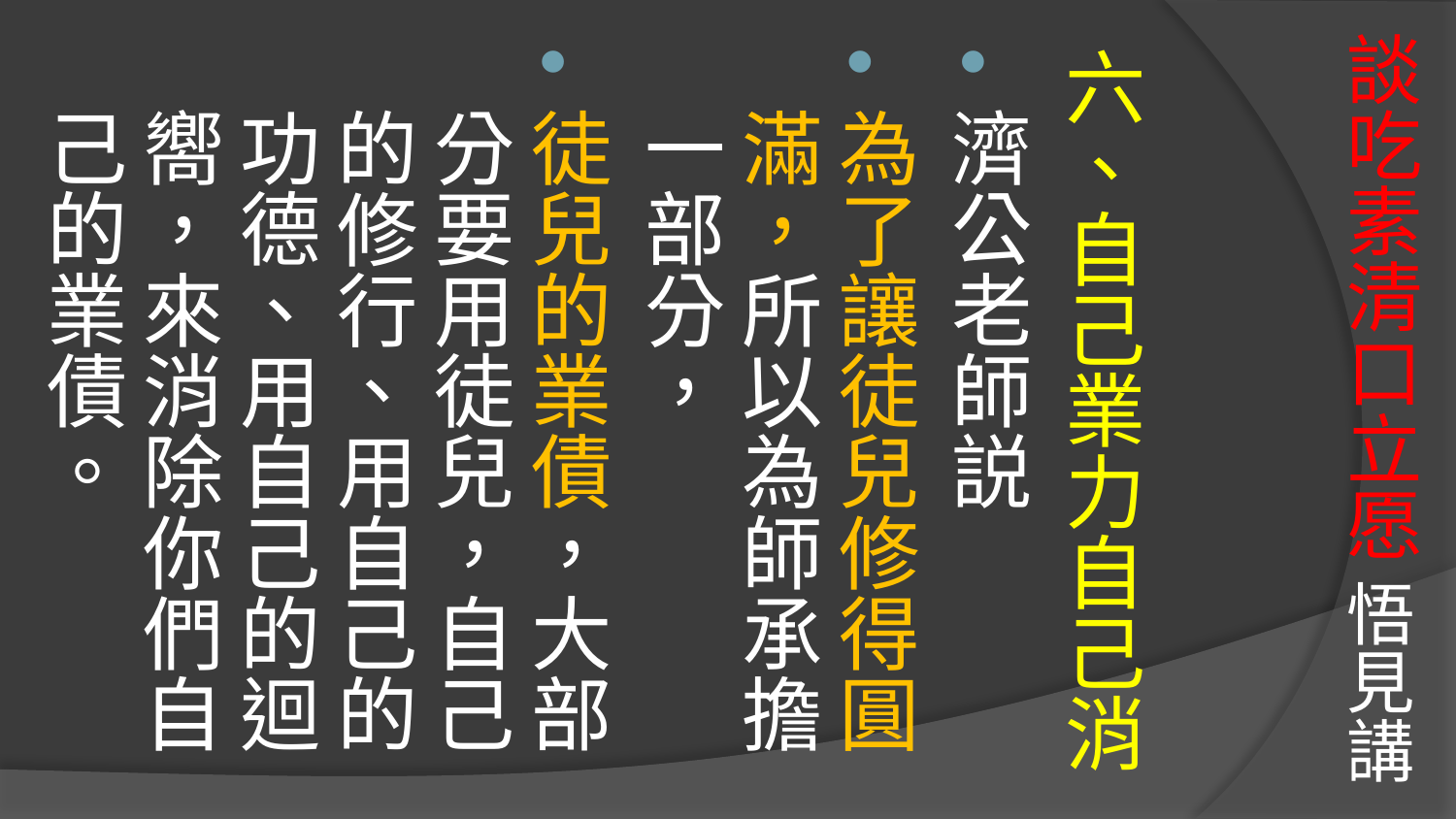

# 談吃素清口立愿 悟見講
六、自己業力自己消
濟公老師説
為了讓徒兒修得圓滿，所以為師承擔一部分，
徒兒的業債，大部分要用徒兒，自己的修行、用自己的功德、用自己的迴嚮，來消除你們自己的業債。